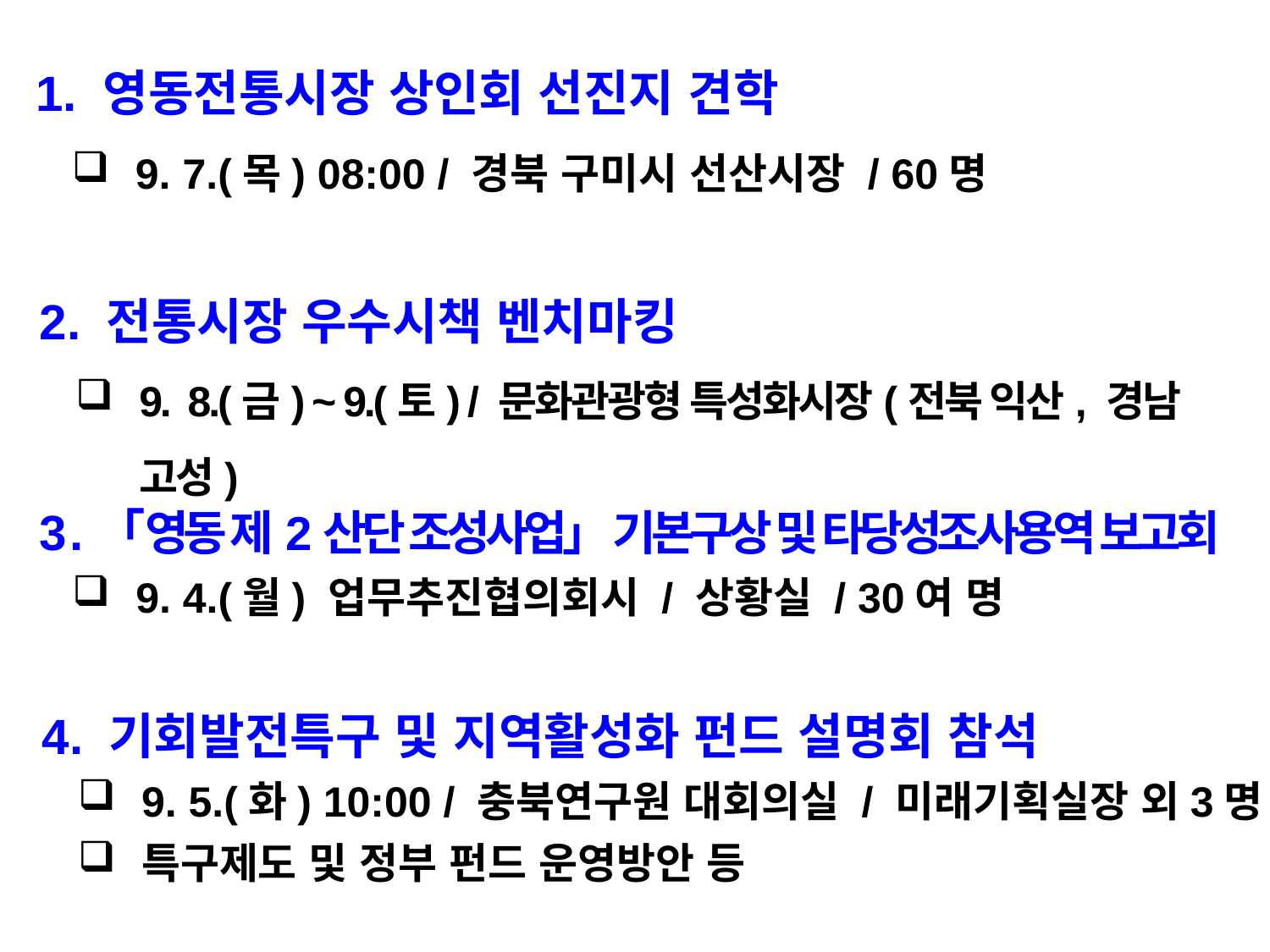

1. 영동전통시장 상인회 선진지 견학
9. 7.(목) 08:00 / 경북 구미시 선산시장 / 60명
  2. 전통시장 우수시책 벤치마킹
9.  8.(금) ~ 9.(토) / 문화관광형 특성화시장(전북 익산, 경남 고성)
   3 .「영동 제2산단 조성사업」 기본구상 및 타당성조사용역 보고회
9. 4.(월) 업무추진협의회시 / 상황실 / 30여 명
  4. 기회발전특구 및 지역활성화 펀드 설명회 참석
9. 5.(화) 10:00 / 충북연구원 대회의실 / 미래기획실장 외3명
특구제도 및 정부 펀드 운영방안 등